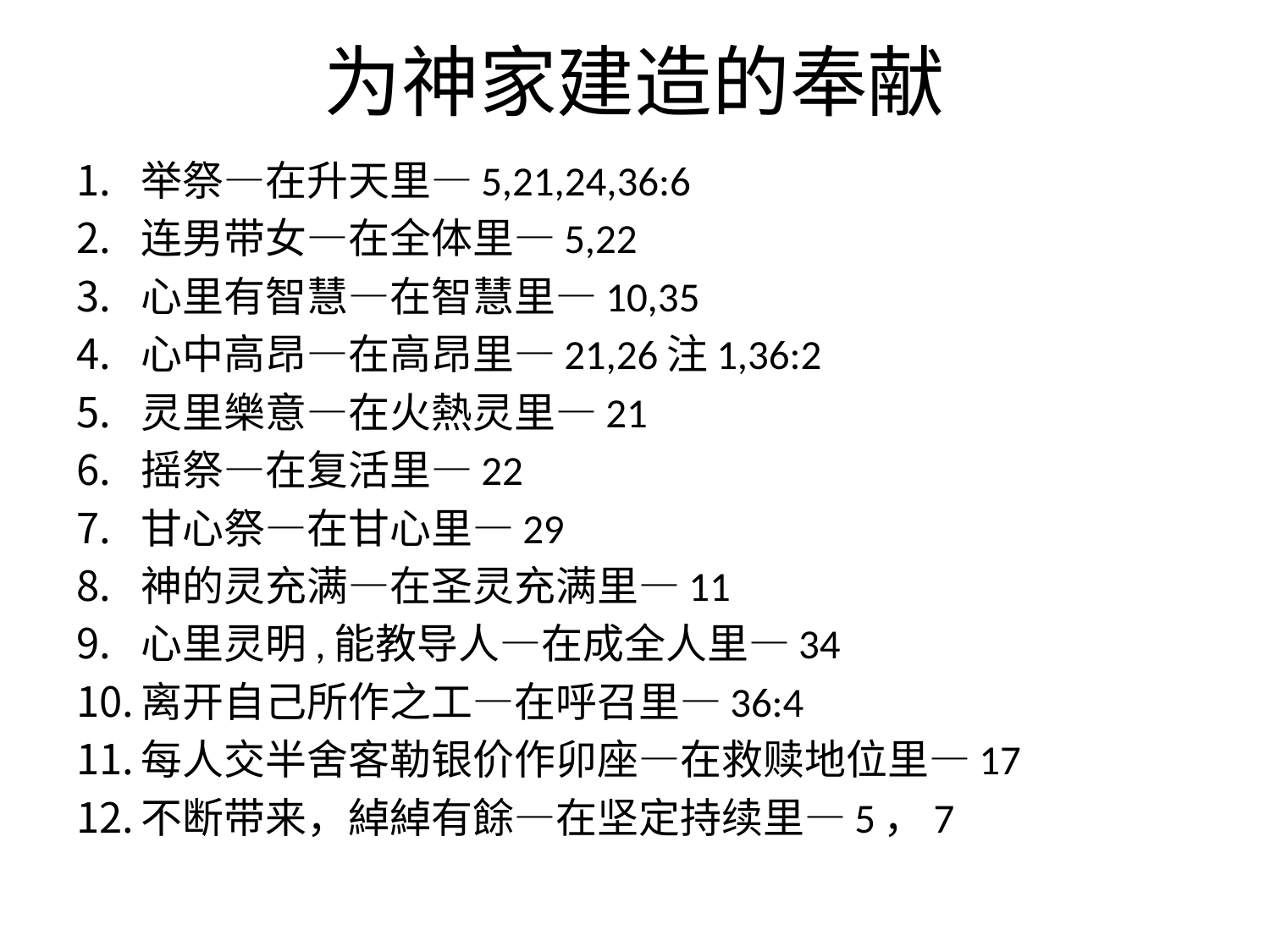

# 为神家建造的奉献
举祭—在升天里—5,21,24,36:6
连男带女—在全体里—5,22
心里有智慧—在智慧里—10,35
心中高昂—在高昂里—21,26注1,36:2
灵里樂意—在火熱灵里—21
摇祭—在复活里—22
甘心祭—在甘心里—29
神的灵充满—在圣灵充满里—11
心里灵明,能教导人—在成全人里—34
离开自己所作之工—在呼召里—36:4
每人交半舍客勒银价作卯座—在救赎地位里—17
不断带来，綽綽有餘—在坚定持续里—5，7